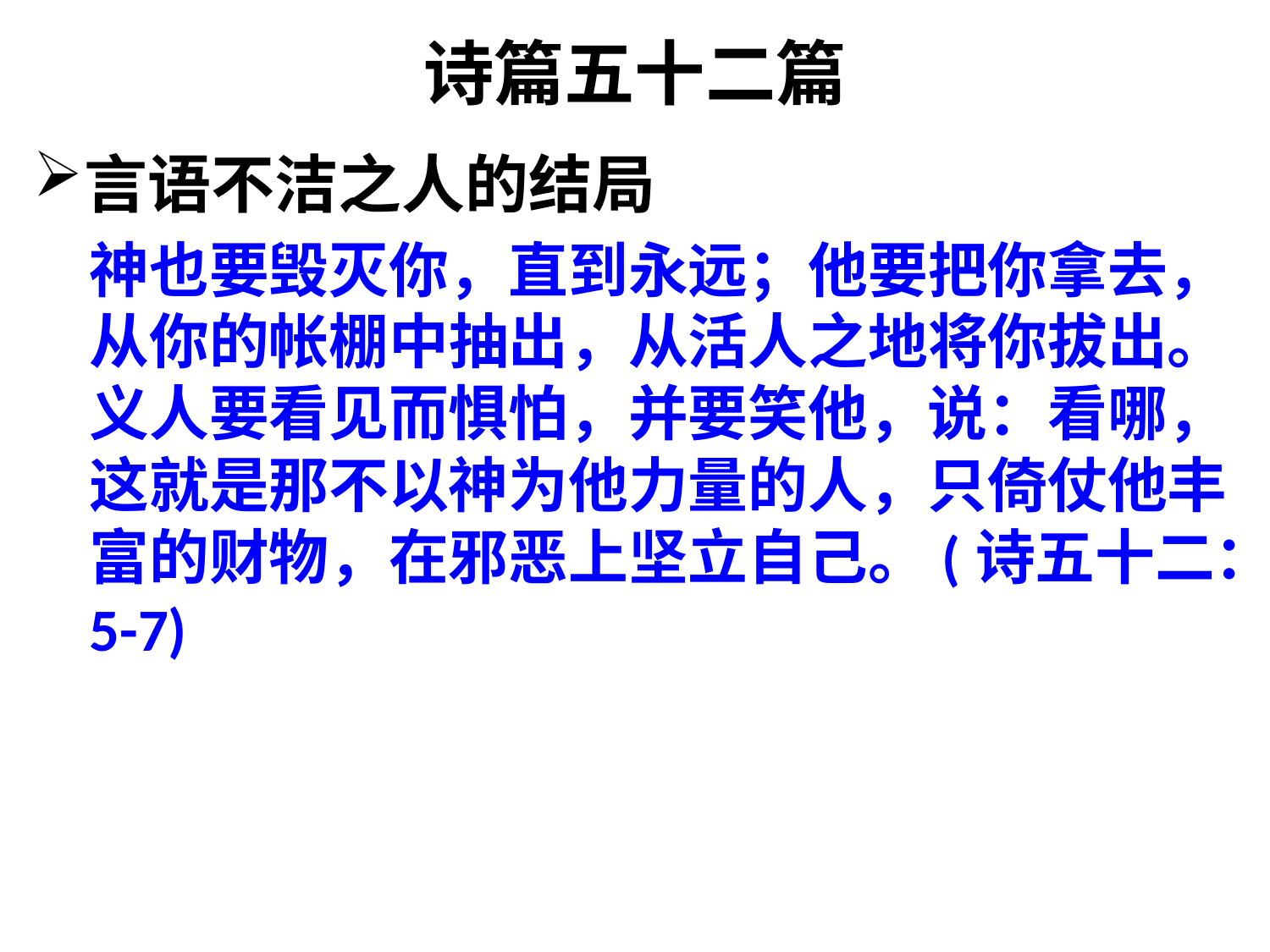

# 诗篇五十二篇
言语不洁之人的结局
神也要毁灭你，直到永远；他要把你拿去，从你的帐棚中抽出，从活人之地将你拔出。义人要看见而惧怕，并要笑他，说：看哪，这就是那不以神为他力量的人，只倚仗他丰富的财物，在邪恶上坚立自己。(诗五十二：5-7)